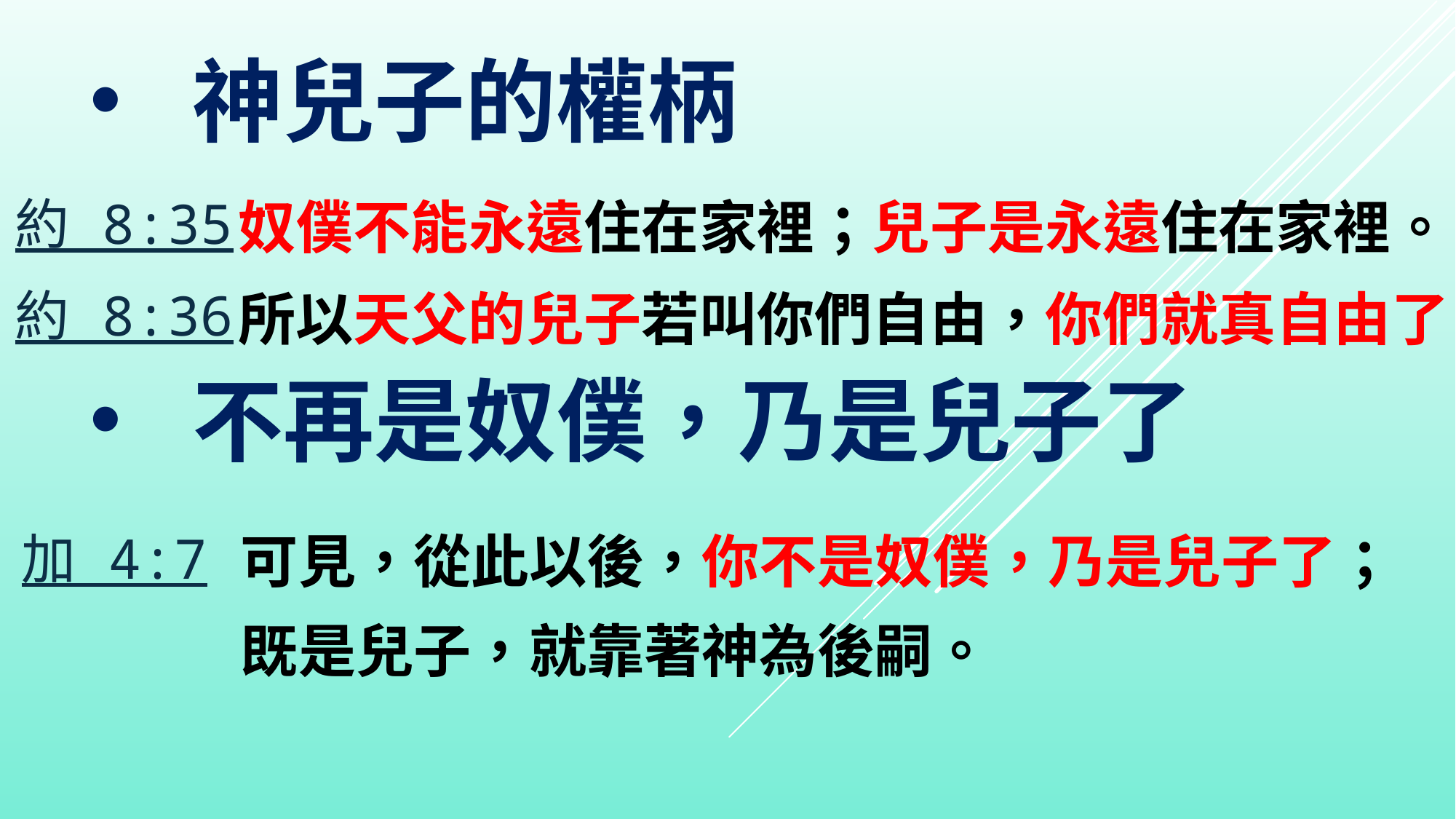

神兒子的權柄
| 約 8:35 | 奴僕不能永遠住在家裡；兒子是永遠住在家裡。 |
| --- | --- |
| 約 8:36 | 所以天父的兒子若叫你們自由，你們就真自由了。 |
不再是奴僕，乃是兒子了
| 加 4:7 | 可見，從此以後，你不是奴僕，乃是兒子了；既是兒子，就靠著神為後嗣。 |
| --- | --- |